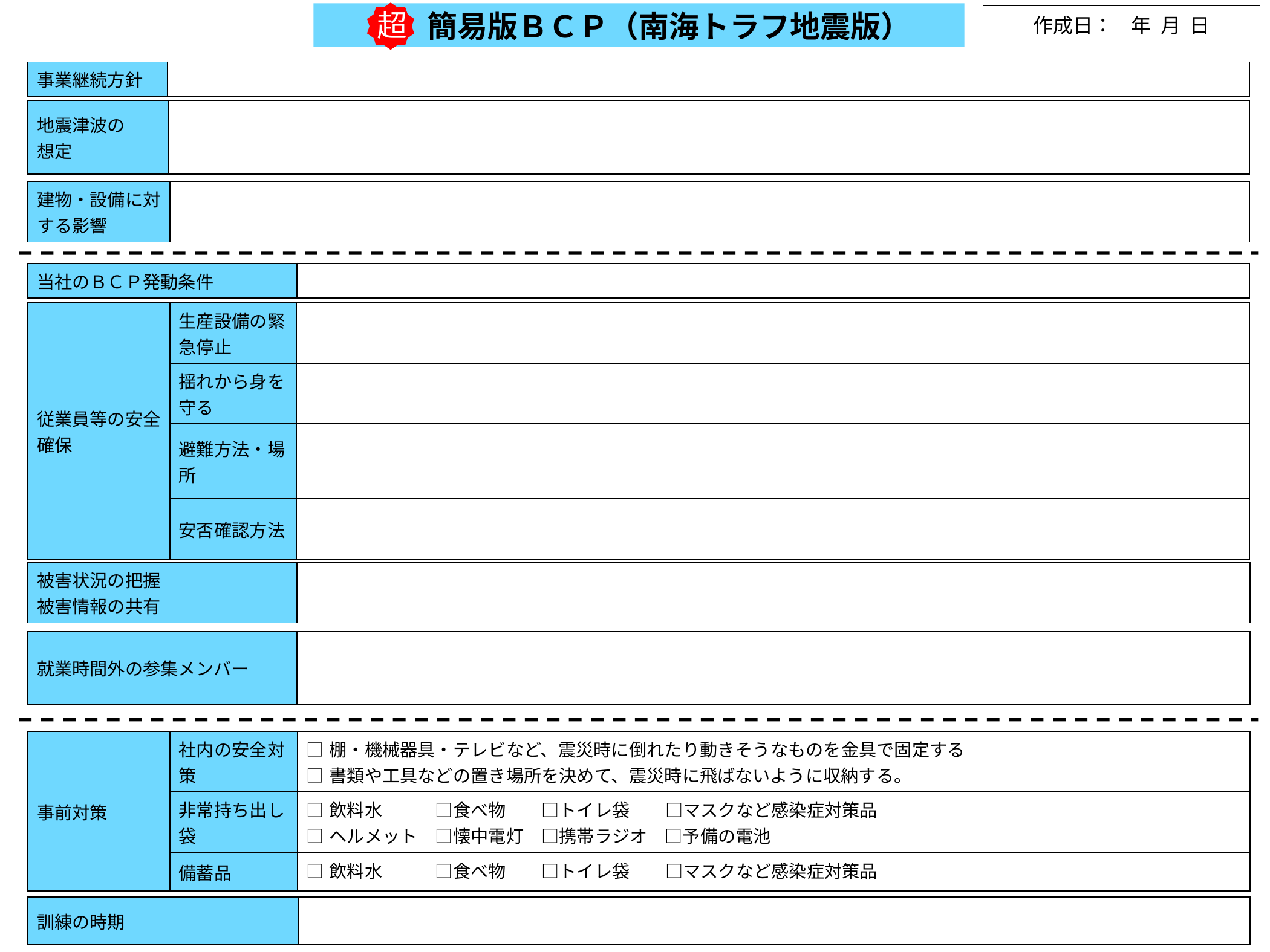

超
　　簡易版ＢＣＰ（南海トラフ地震版）
作成日：    年  月  日
| 事業継続方針 |  |
| --- | --- |
| 地震津波の 想定 |  |
| --- | --- |
| 建物・設備に対する影響 |  |
| --- | --- |

| 当社のＢＣＰ発動条件 |  |
| --- | --- |
| 従業員等の安全確保 | 生産設備の緊急停止 |  |
| --- | --- | --- |
|  | 揺れから身を守る |  |
|  | 避難方法・場所 |  |
|  | 安否確認方法 |  |
| 被害状況の把握 被害情報の共有 |  |
| --- | --- |
| 就業時間外の参集メンバー |  |
| --- | --- |

| 事前対策 | 社内の安全対策 | □棚・機械器具・テレビなど、震災時に倒れたり動きそうなものを金具で固定する □書類や工具などの置き場所を決めて、震災時に飛ばないように収納する。 |
| --- | --- | --- |
|  | 非常持ち出し袋 | □飲料水　　　□食べ物　　□トイレ袋　　□マスクなど感染症対策品 □ヘルメット　□懐中電灯　□携帯ラジオ　□予備の電池 |
|  | 備蓄品 | □飲料水　　　□食べ物　　□トイレ袋　　□マスクなど感染症対策品 |
| 訓練の時期 |  |
| --- | --- |